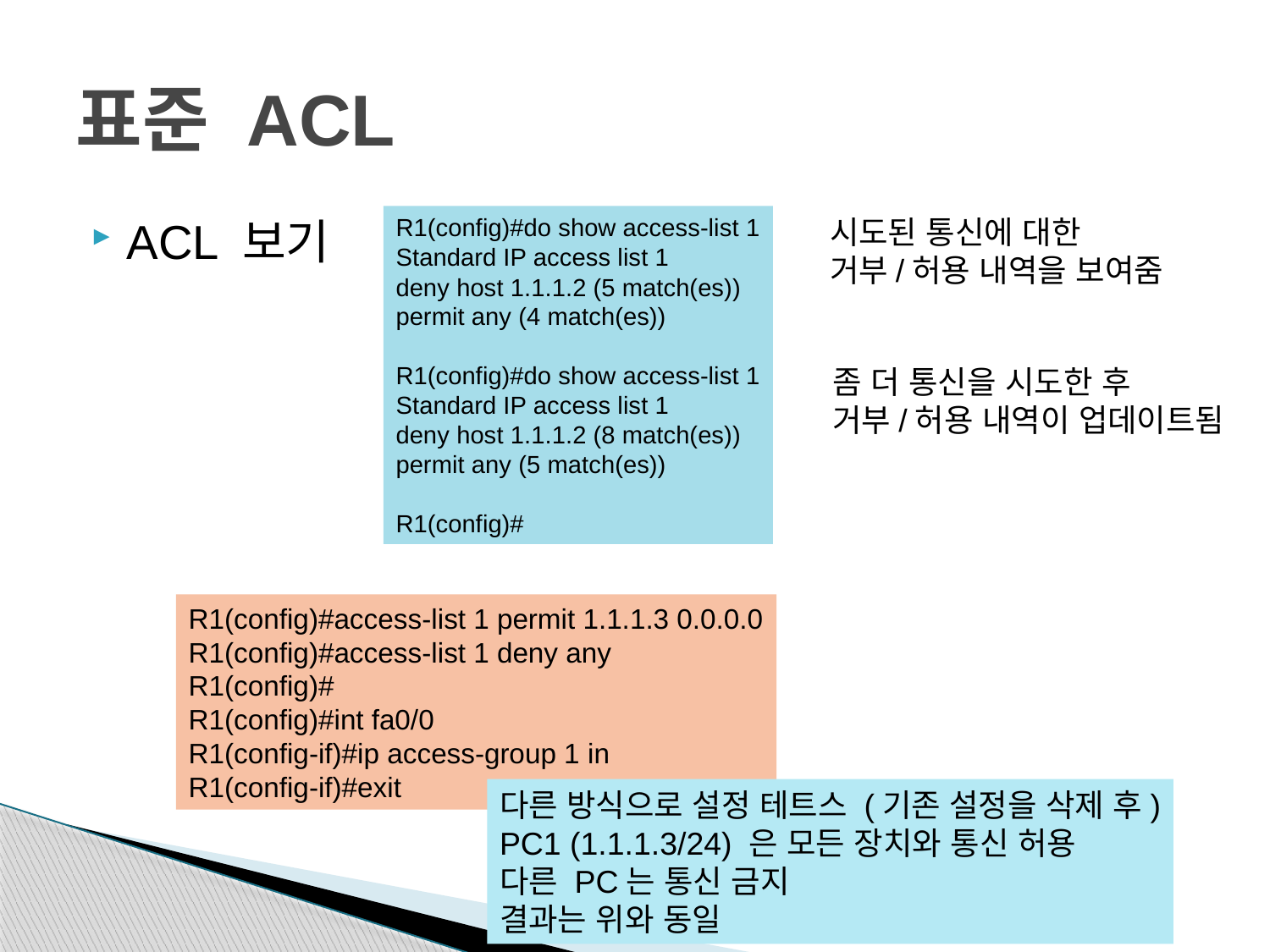

# 표준 ACL
ACL 보기

R1(config)#do show access-list 1
Standard IP access list 1
deny host 1.1.1.2 (5 match(es))
permit any (4 match(es))
R1(config)#do show access-list 1
Standard IP access list 1
deny host 1.1.1.2 (8 match(es))
permit any (5 match(es))
R1(config)#
시도된 통신에 대한
거부/허용 내역을 보여줌
좀 더 통신을 시도한 후
거부/허용 내역이 업데이트됨
R1(config)#access-list 1 permit 1.1.1.3 0.0.0.0
R1(config)#access-list 1 deny any
R1(config)#
R1(config)#int fa0/0
R1(config-if)#ip access-group 1 in
R1(config-if)#exit
다른 방식으로 설정 테트스 (기존 설정을 삭제 후)
PC1 (1.1.1.3/24) 은 모든 장치와 통신 허용
다른 PC는 통신 금지
결과는 위와 동일